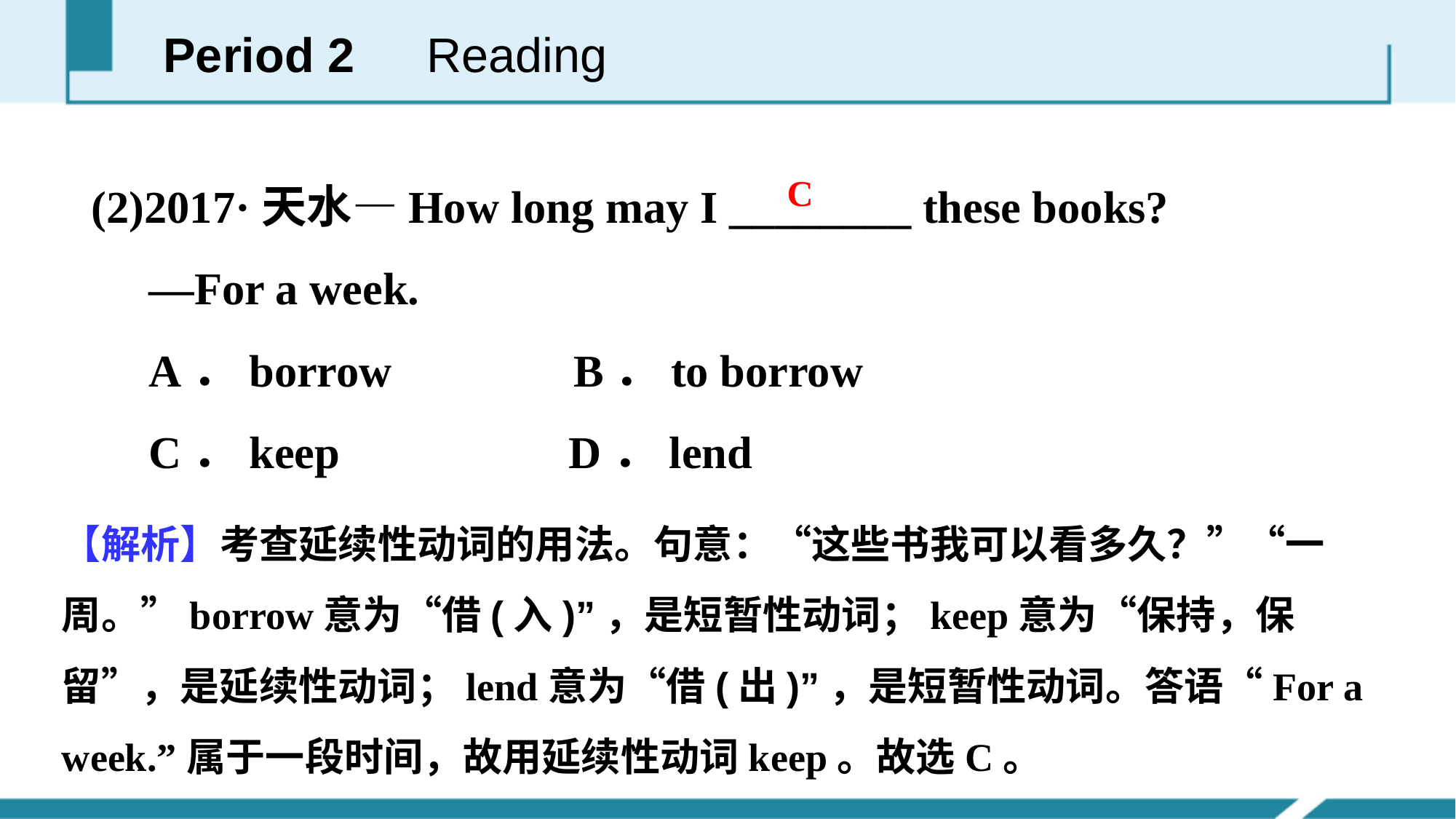

Period 2　Reading
(2)2017·天水—How long may I ________ these books?
     —For a week.
     A．borrow　           B．to borrow
     C．keep                    D．lend
C
【解析】考查延续性动词的用法。句意：“这些书我可以看多久？”“一周。”borrow意为“借(入)”，是短暂性动词；keep意为“保持，保留”，是延续性动词；lend意为“借(出)”，是短暂性动词。答语“For a week.”属于一段时间，故用延续性动词keep。故选C。